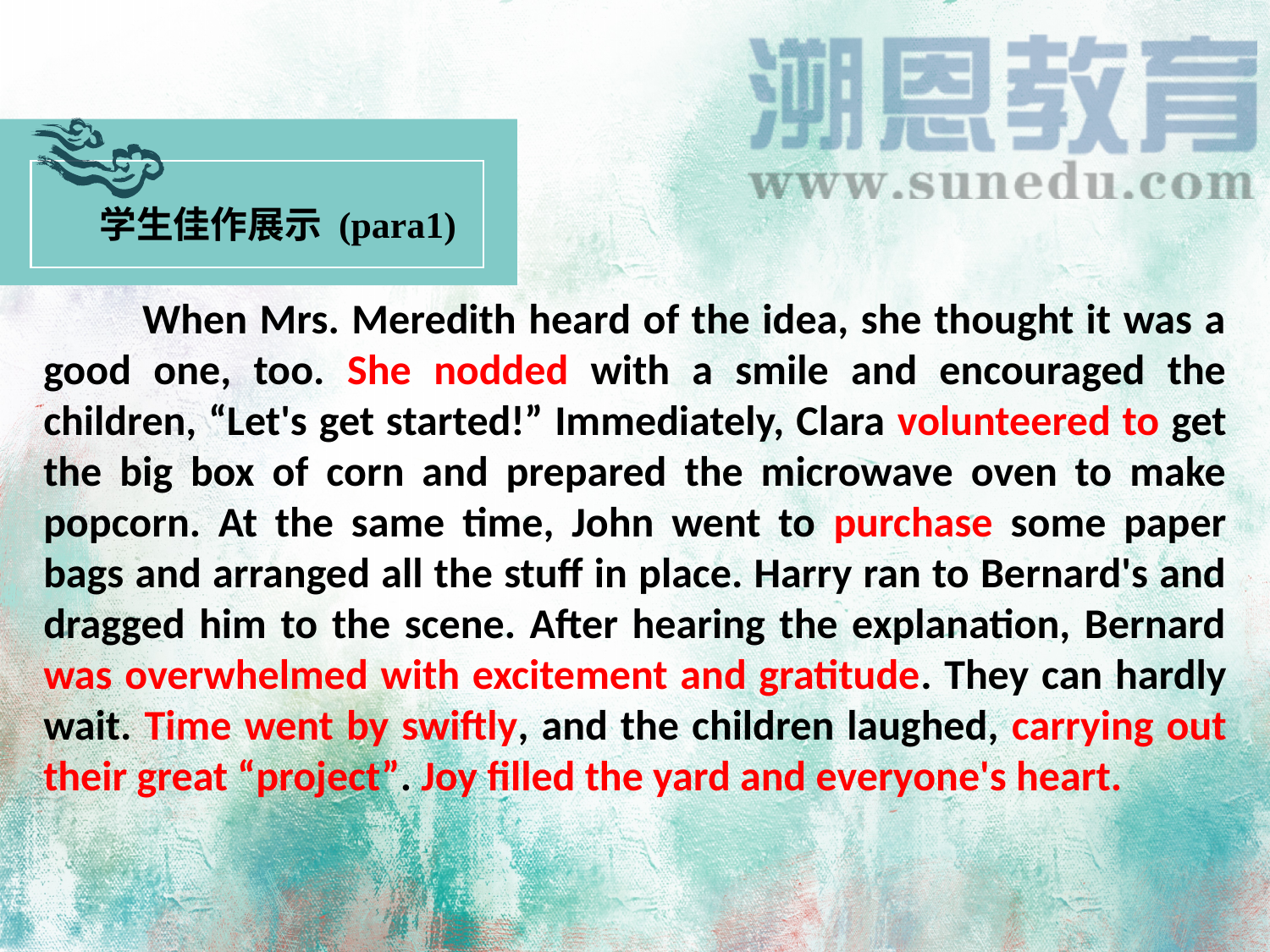

学生佳作展示 (para1)
        When Mrs. Meredith heard of the idea, she thought it was a good one, too. She nodded with a smile and encouraged the children, “Let's get started!” Immediately, Clara volunteered to get the big box of corn and prepared the microwave oven to make popcorn. At the same time, John went to purchase some paper bags and arranged all the stuff in place. Harry ran to Bernard's and dragged him to the scene. After hearing the explanation, Bernard was overwhelmed with excitement and gratitude. They can hardly wait. Time went by swiftly, and the children laughed, carrying out their great “project”. Joy filled the yard and everyone's heart.